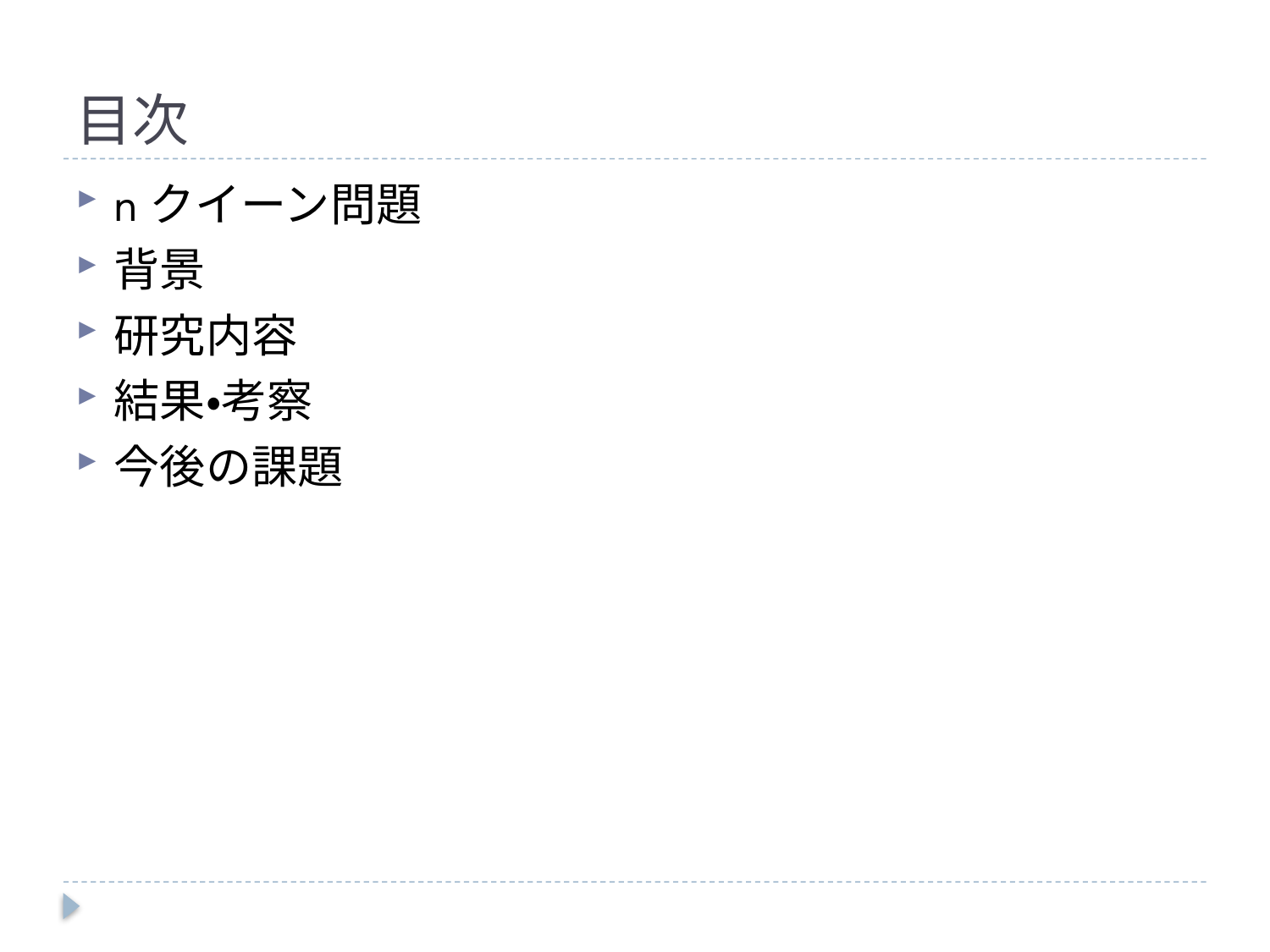

# 目次
nクイーン問題
背景
研究内容
結果・考察
今後の課題